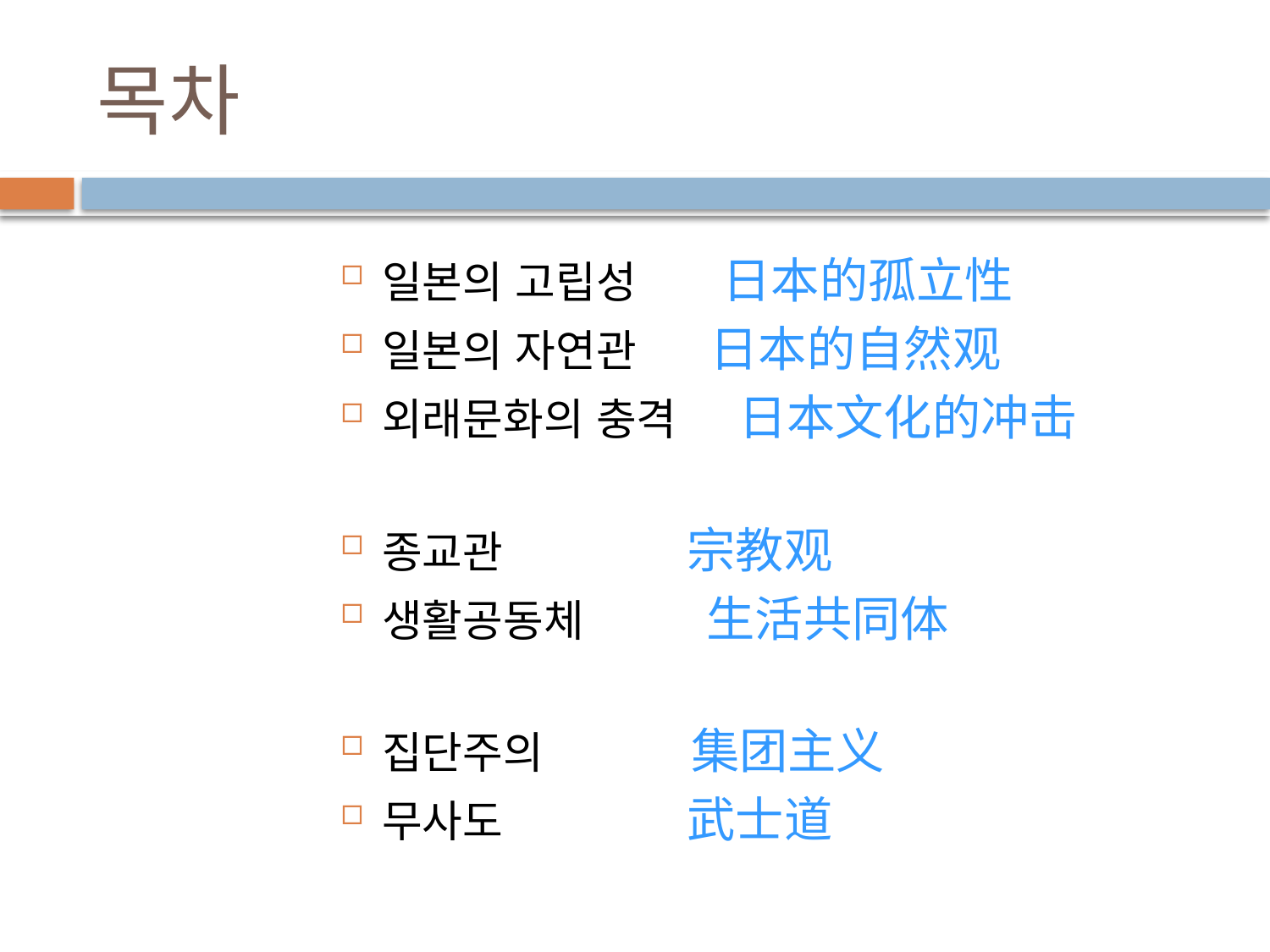

# 목차

일본의 고립성       日本的孤立性
일본의 자연관      日本的自然观
외래문화의 충격     日本文化的冲击

종교관               宗教观
생활공동체          生活共同体

집단주의            集团主义
무사도               武士道